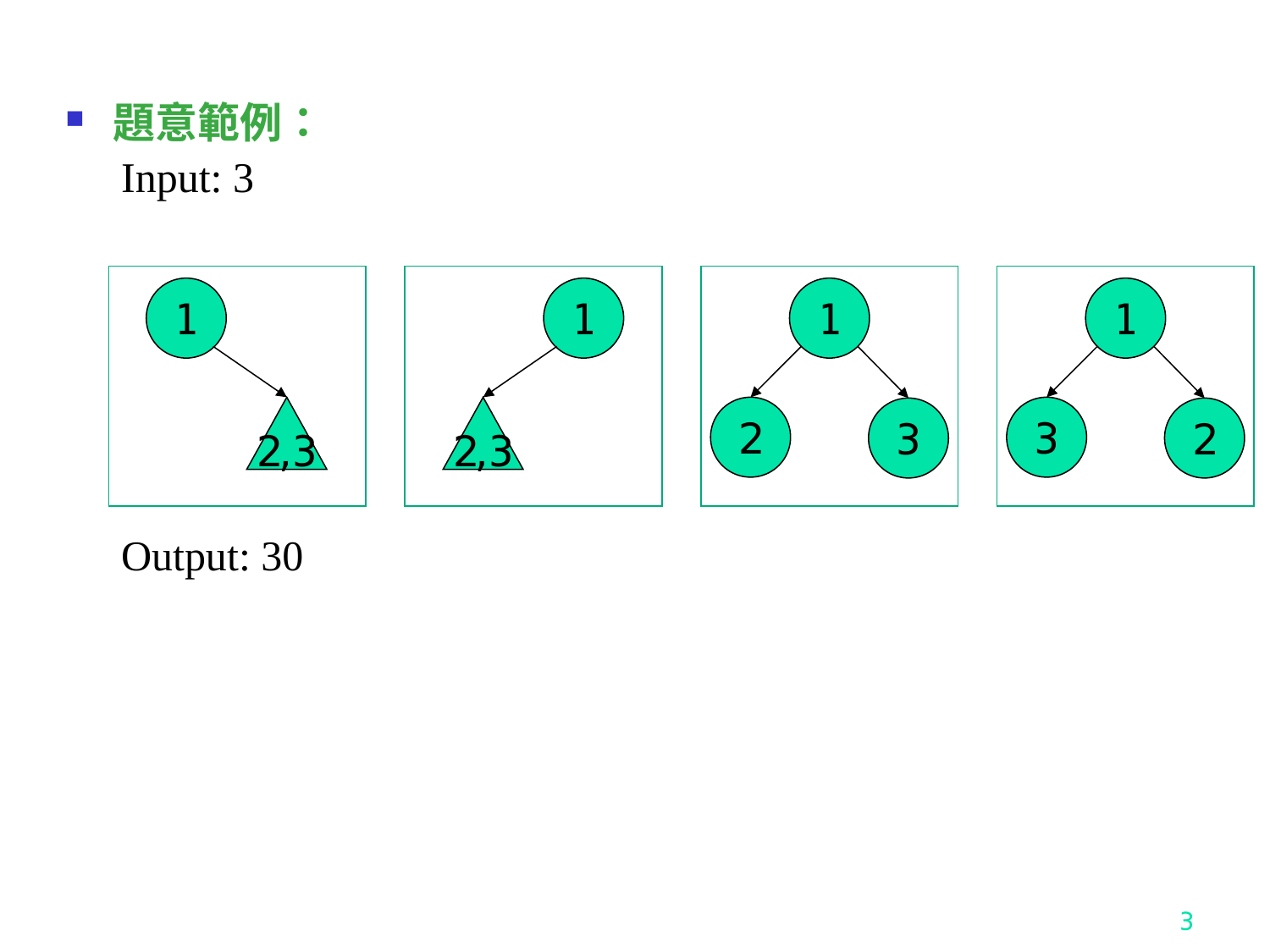

題意範例：
Input: 3

Output: 30

1

2,3

1
1
1

2
3
3
2
2,3
3